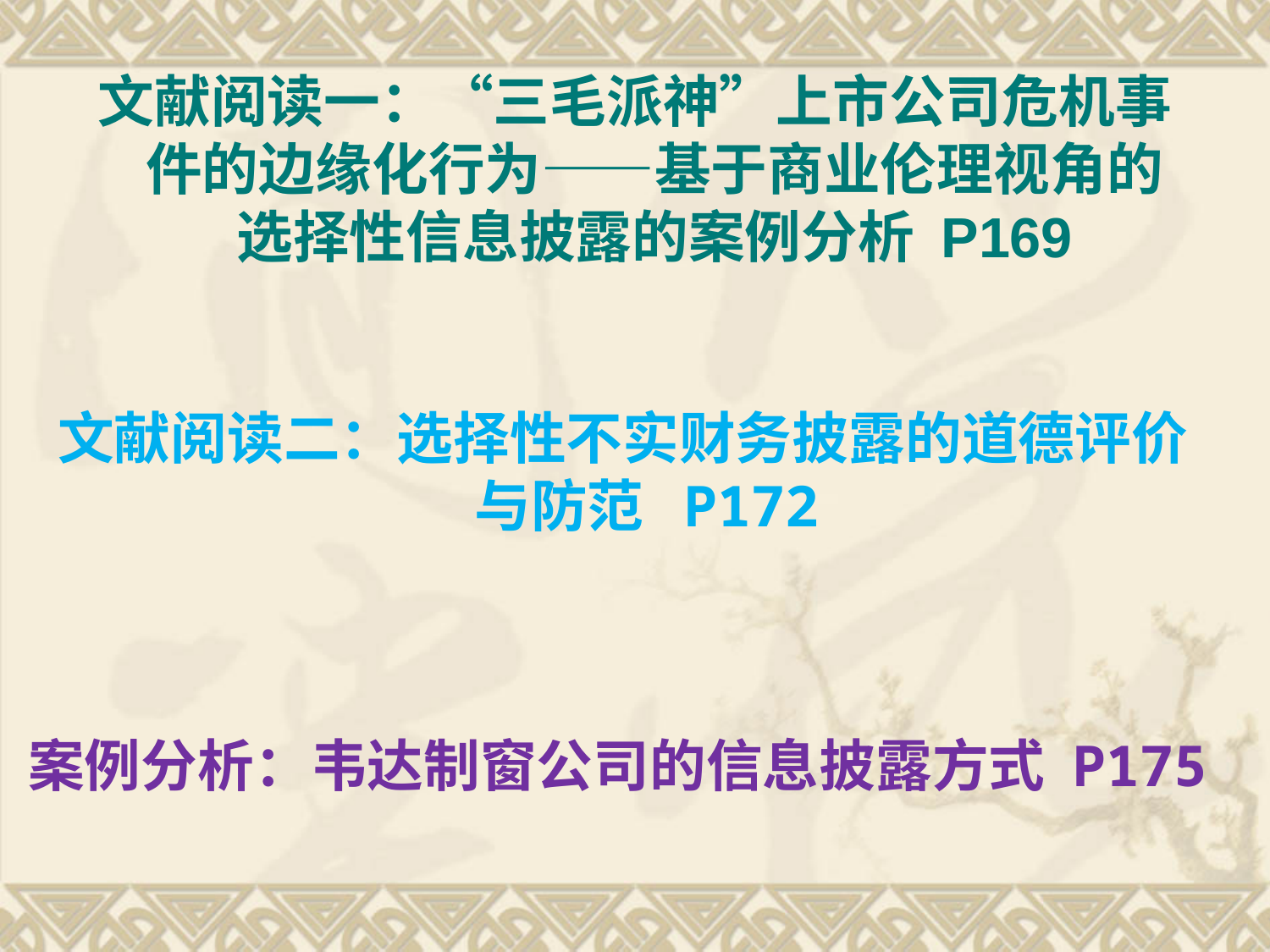

文献阅读一：“三毛派神”上市公司危机事件的边缘化行为——基于商业伦理视角的选择性信息披露的案例分析 P169
#
文献阅读二：选择性不实财务披露的道德评价与防范  P172

案例分析：韦达制窗公司的信息披露方式 P175